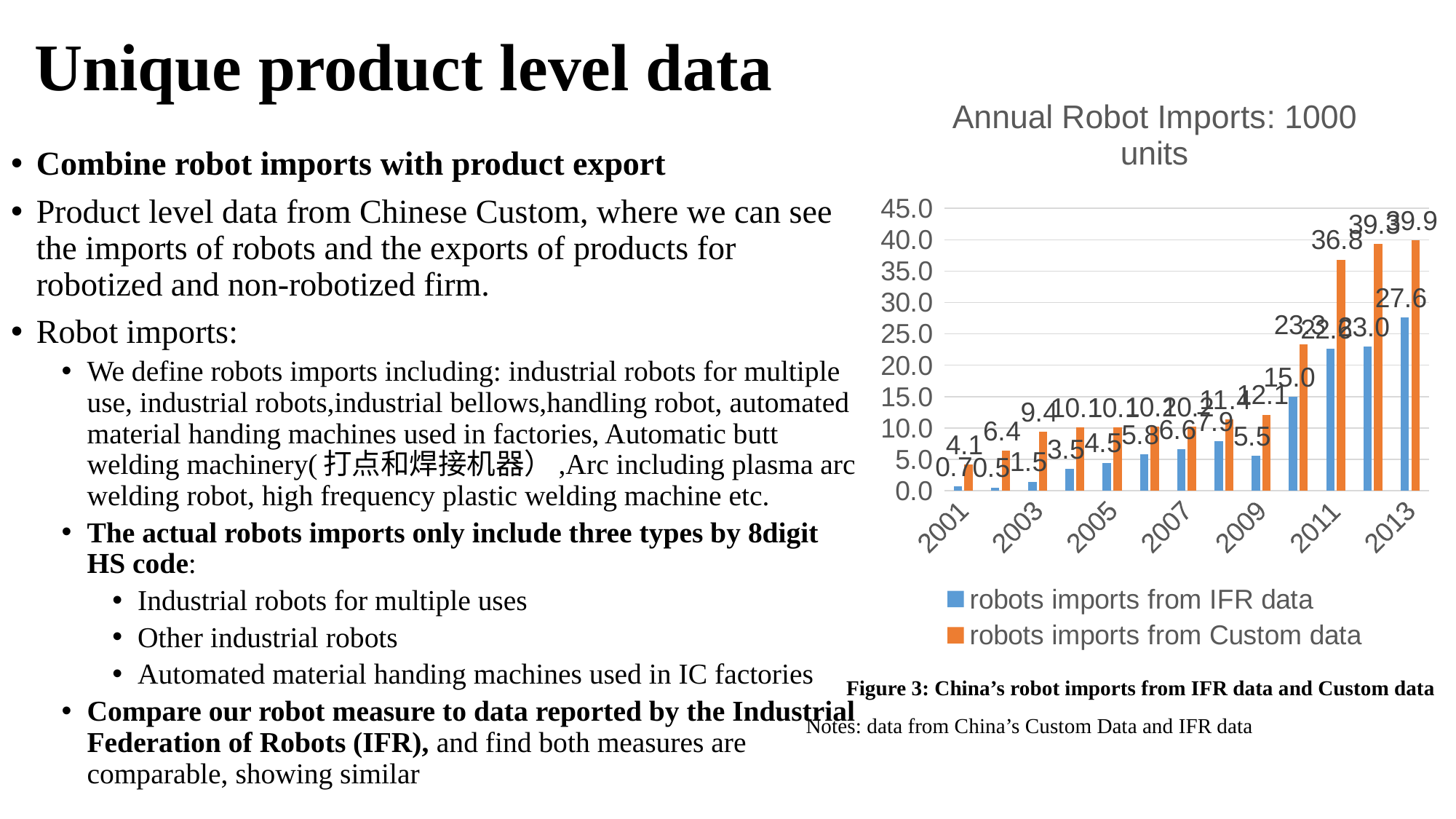

# Unique product level data

### Chart: Annual Robot Imports: 1000 units

| Category | robots imports from IFR data | robots imports from Custom data |
|---|---|---|
| 2001 | 0.7 | 4.137 |
| 2002 | 0.522 | 6.388 |
| 2003 | 1.451 | 9.427 |
| 2004 | 3.493 | 10.066 |
| 2005 | 4.461 | 10.088 |
| 2006 | 5.77 | 10.167 |
| 2007 | 6.581 | 10.24 |
| 2008 | 7.879 | 11.363 |
| 2009 | 5.525 | 12.127 |
| 2010 | 14.979 | 23.278 |
| 2011 | 22.577 | 36.822 |
| 2012 | 22.987 | 39.316 |
| 2013 | 27.6 | 39.894 |
Combine robot imports with product export
Product level data from Chinese Custom, where we can see the imports of robots and the exports of products for robotized and non-robotized firm.
Robot imports:
We define robots imports including: industrial robots for multiple use, industrial robots,industrial bellows,handling robot, automated material handing machines used in factories, Automatic butt welding machinery(打点和焊接机器）,Arc including plasma arc welding robot, high frequency plastic welding machine etc.
The actual robots imports only include three types by 8digit HS code:
Industrial robots for multiple uses
Other industrial robots
Automated material handing machines used in IC factories
Compare our robot measure to data reported by the Industrial Federation of Robots (IFR), and find both measures are comparable, showing similar

Figure 3: China’s robot imports from IFR data and Custom data
Notes: data from China’s Custom Data and IFR data